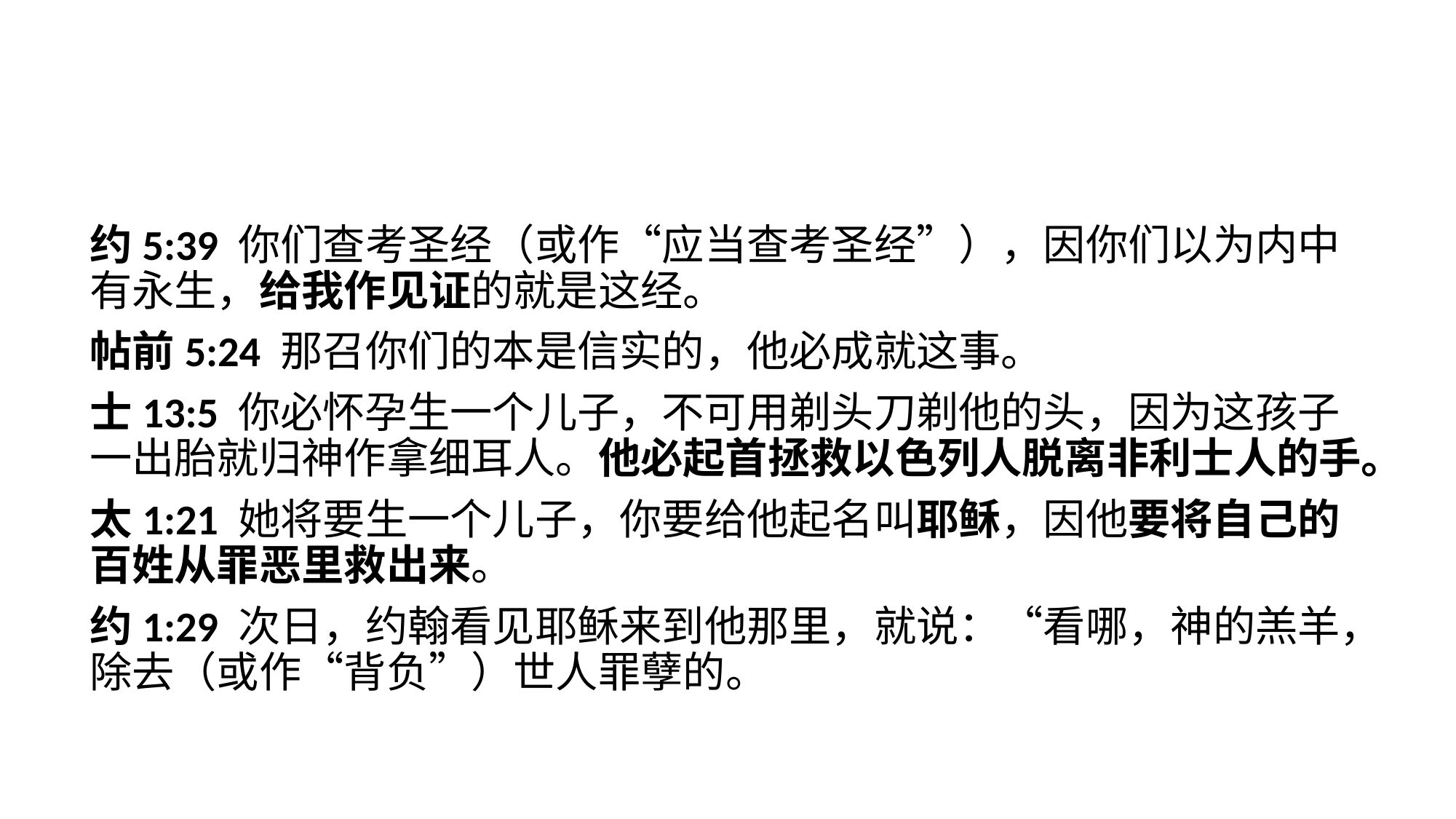

约5:39 你们查考圣经（或作“应当查考圣经”），因你们以为内中有永生，给我作见证的就是这经。
帖前5:24 那召你们的本是信实的，他必成就这事。
士13:5 你必怀孕生一个儿子，不可用剃头刀剃他的头，因为这孩子一出胎就归神作拿细耳人。他必起首拯救以色列人脱离非利士人的手。
太1:21 她将要生一个儿子，你要给他起名叫耶稣，因他要将自己的百姓从罪恶里救出来。
约1:29 次日，约翰看见耶稣来到他那里，就说：“看哪，神的羔羊，除去（或作“背负”）世人罪孽的。